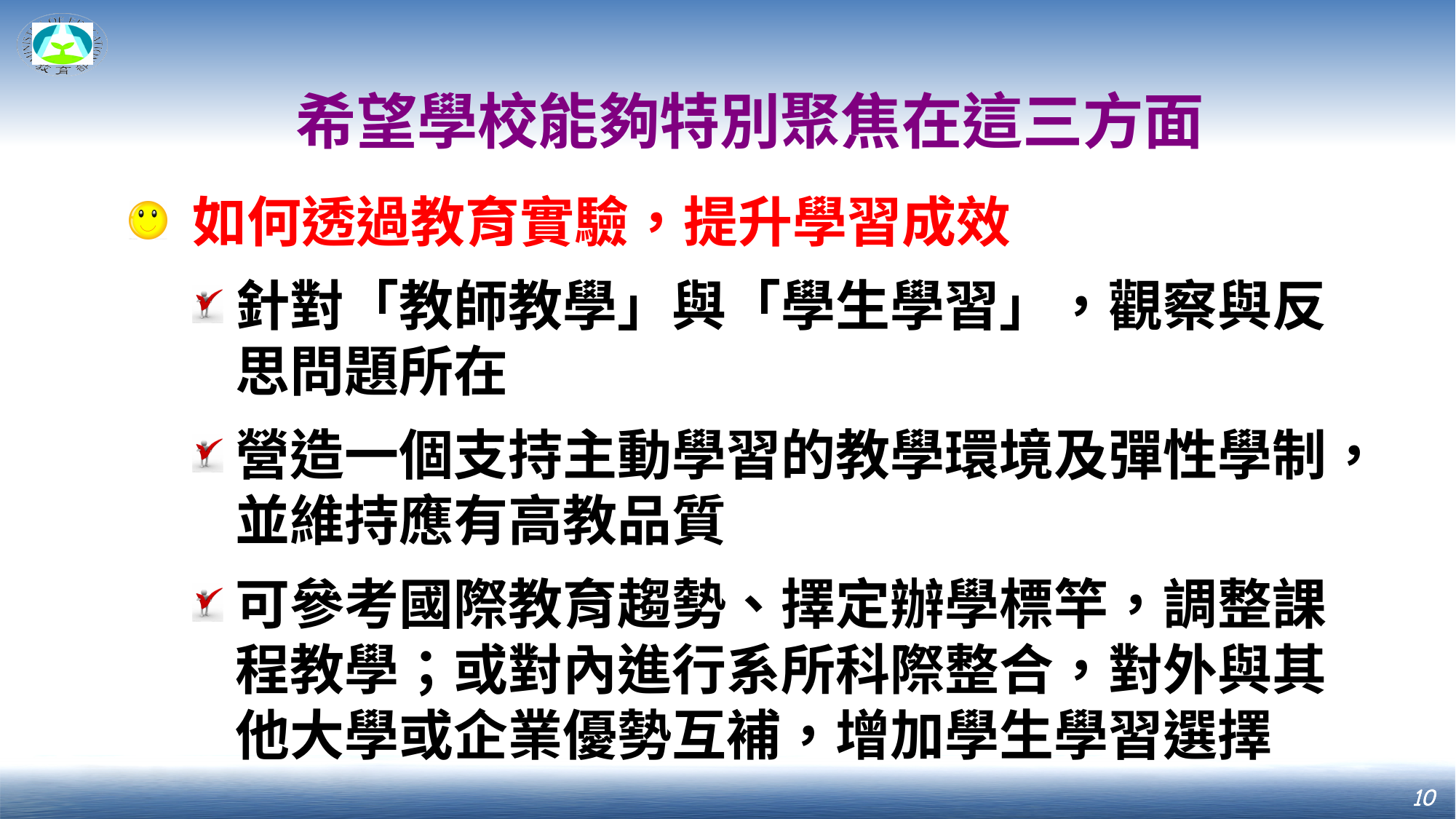

希望學校能夠特別聚焦在這三方面
如何透過教育實驗，提升學習成效
針對「教師教學」與「學生學習」，觀察與反思問題所在
營造一個支持主動學習的教學環境及彈性學制，並維持應有高教品質
可參考國際教育趨勢、擇定辦學標竿，調整課程教學；或對內進行系所科際整合，對外與其他大學或企業優勢互補，增加學生學習選擇